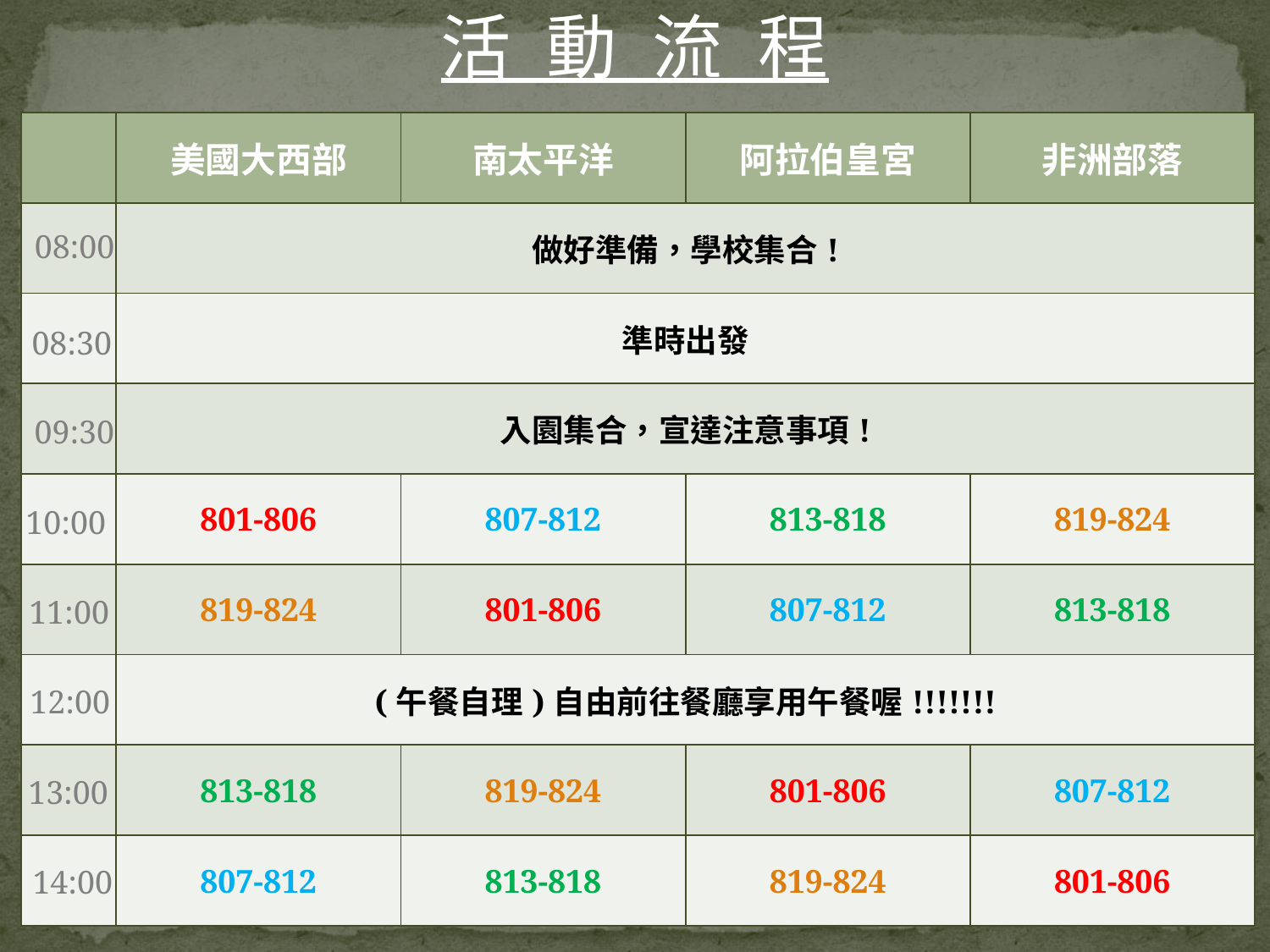

活 動 流 程
|  | 美國大西部 | 南太平洋 | 阿拉伯皇宮 | 非洲部落 |
| --- | --- | --- | --- | --- |
|  | 做好準備，學校集合! |  |  |  |
|  | 準時出發 |  |  |  |
|  | 入園集合，宣達注意事項! |  |  |  |
|  | 801-806 | 807-812 | 813-818 | 819-824 |
|  | 819-824 | 801-806 | 807-812 | 813-818 |
|  | (午餐自理)自由前往餐廳享用午餐喔!!!!!!! |  |  |  |
|  | 813-818 | 819-824 | 801-806 | 807-812 |
|  | 807-812 | 813-818 | 819-824 | 801-806 |
08:00
08:30
09:30
10:00
11:00
12:00
13:00
14:00